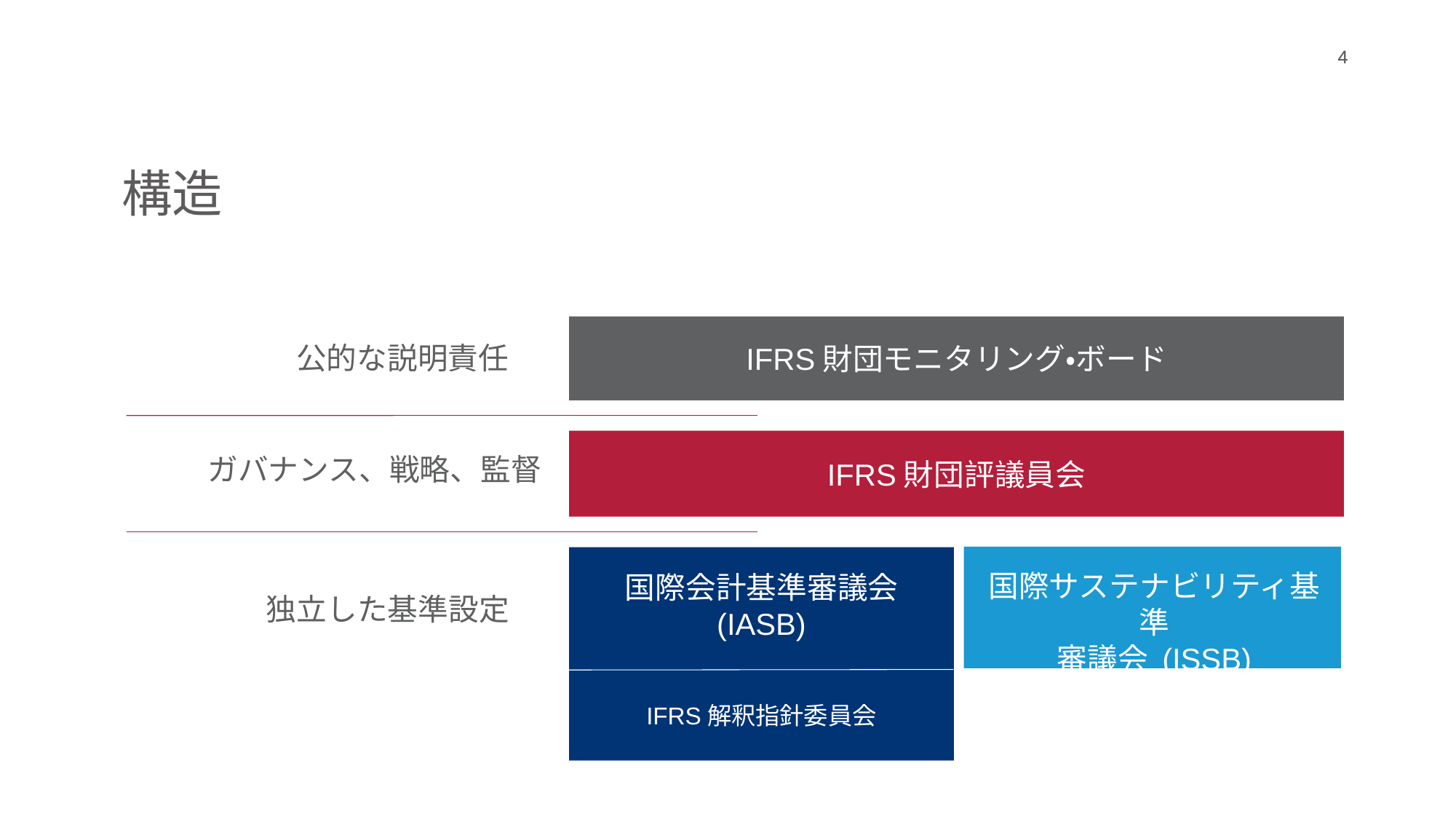

4
4
構造

公的な説明責任
IFRS財団モニタリング・ボード
ガバナンス、戦略、監督
IFRS財団評議員会

独立した基準設定

国際サステナビリティ基準
審議会 (ISSB)
国際会計基準審議会 (IASB)
IFRS解釈指針委員会